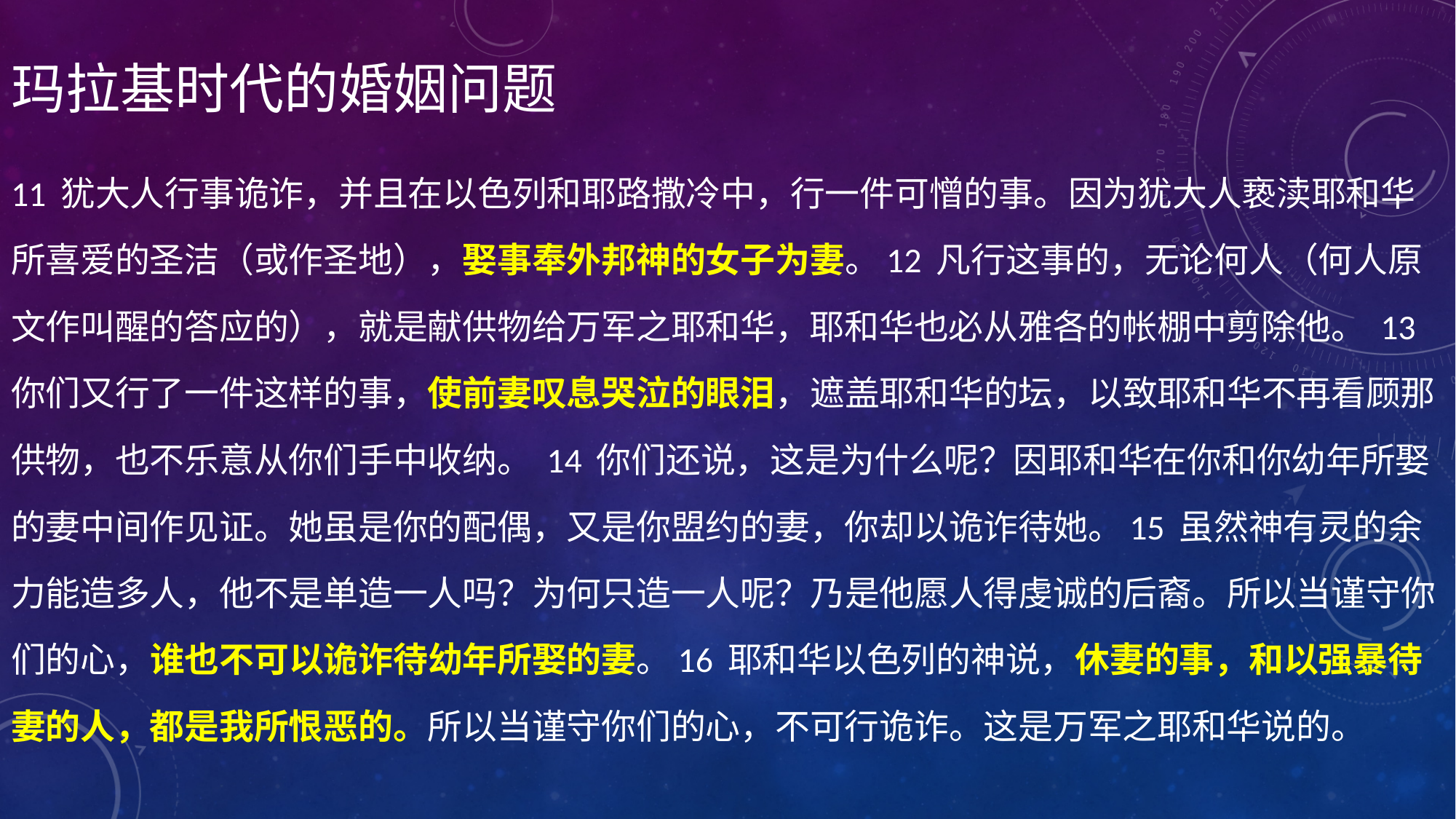

# 玛拉基时代的婚姻问题
11 犹大人行事诡诈，并且在以色列和耶路撒冷中，行一件可憎的事。因为犹大人亵渎耶和华所喜爱的圣洁（或作圣地），娶事奉外邦神的女子为妻。12 凡行这事的，无论何人（何人原文作叫醒的答应的），就是献供物给万军之耶和华，耶和华也必从雅各的帐棚中剪除他。 13 你们又行了一件这样的事，使前妻叹息哭泣的眼泪，遮盖耶和华的坛，以致耶和华不再看顾那供物，也不乐意从你们手中收纳。 14 你们还说，这是为什么呢？因耶和华在你和你幼年所娶的妻中间作见证。她虽是你的配偶，又是你盟约的妻，你却以诡诈待她。15 虽然神有灵的余力能造多人，他不是单造一人吗？为何只造一人呢？乃是他愿人得虔诚的后裔。所以当谨守你们的心，谁也不可以诡诈待幼年所娶的妻。16 耶和华以色列的神说，休妻的事，和以强暴待妻的人，都是我所恨恶的。所以当谨守你们的心，不可行诡诈。这是万军之耶和华说的。